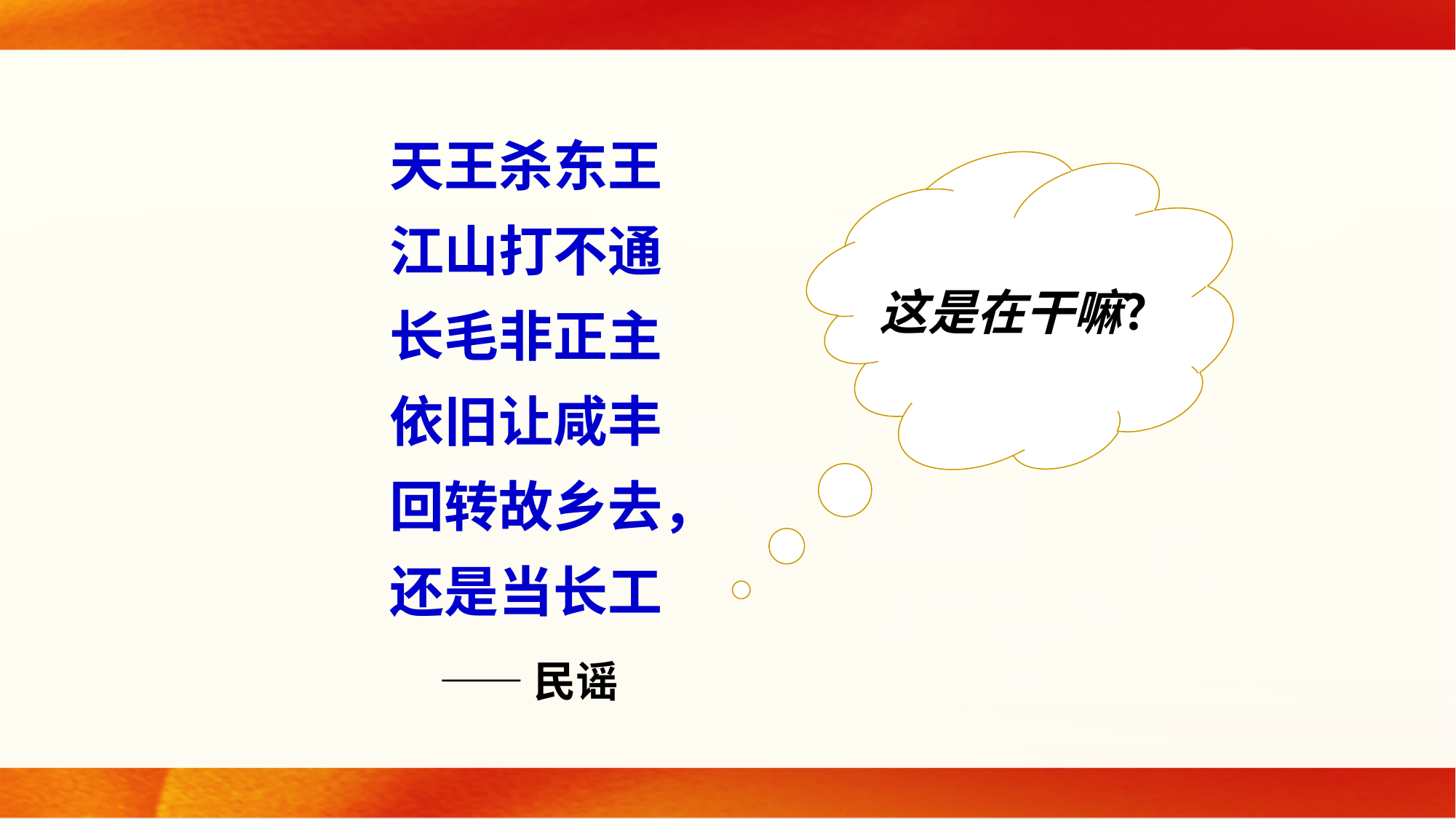

天王杀东王
江山打不通
长毛非正主
依旧让咸丰
回转故乡去，还是当长工
    ——民谣
这是在干嘛？